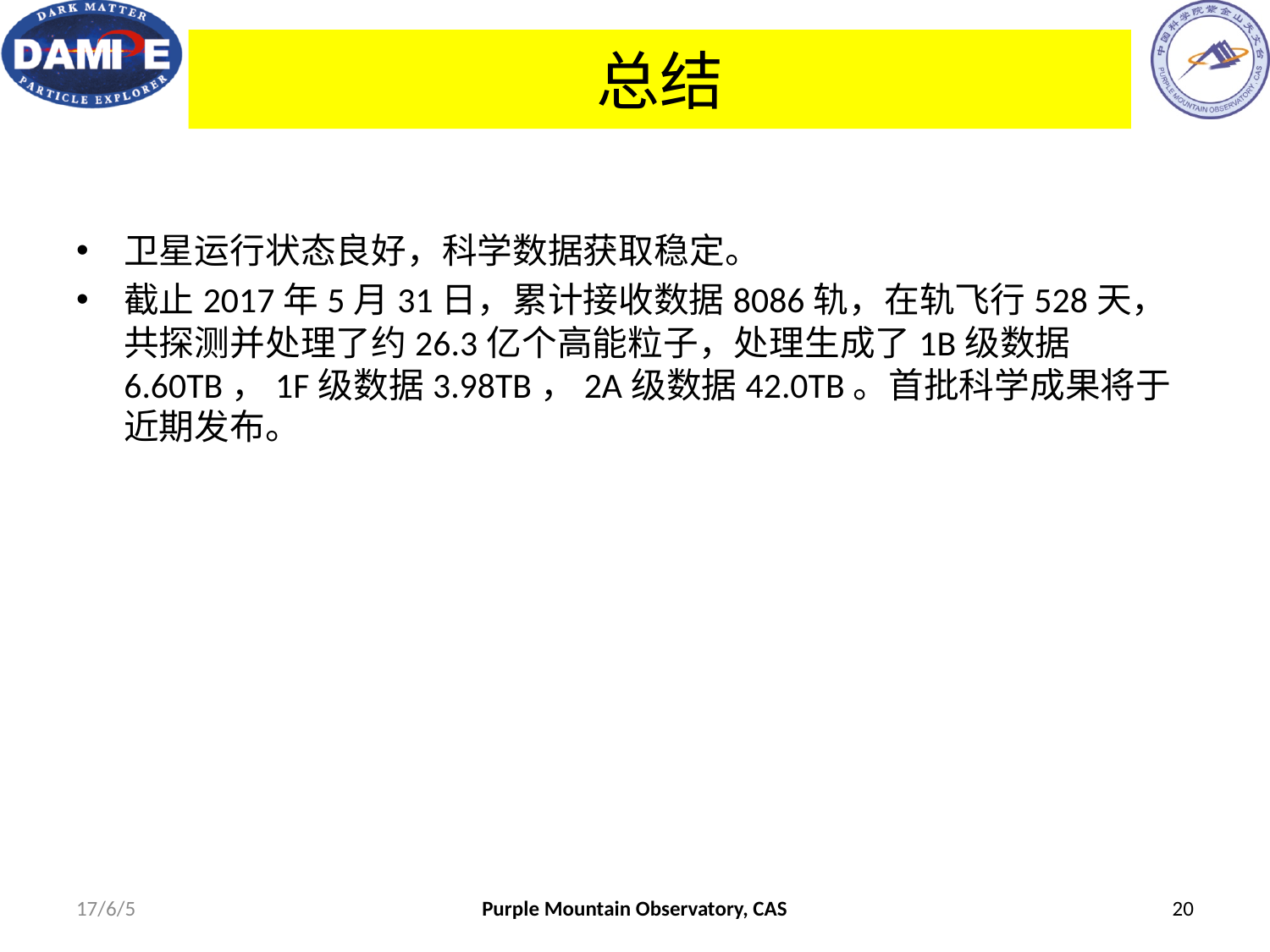

# 总结
卫星运行状态良好，科学数据获取稳定。
截止2017年5月31日，累计接收数据8086轨，在轨飞行528天，共探测并处理了约26.3亿个高能粒子，处理生成了1B级数据6.60TB，1F级数据3.98TB，2A级数据42.0TB。首批科学成果将于近期发布。

17/6/5
Purple Mountain Observatory, CAS
20